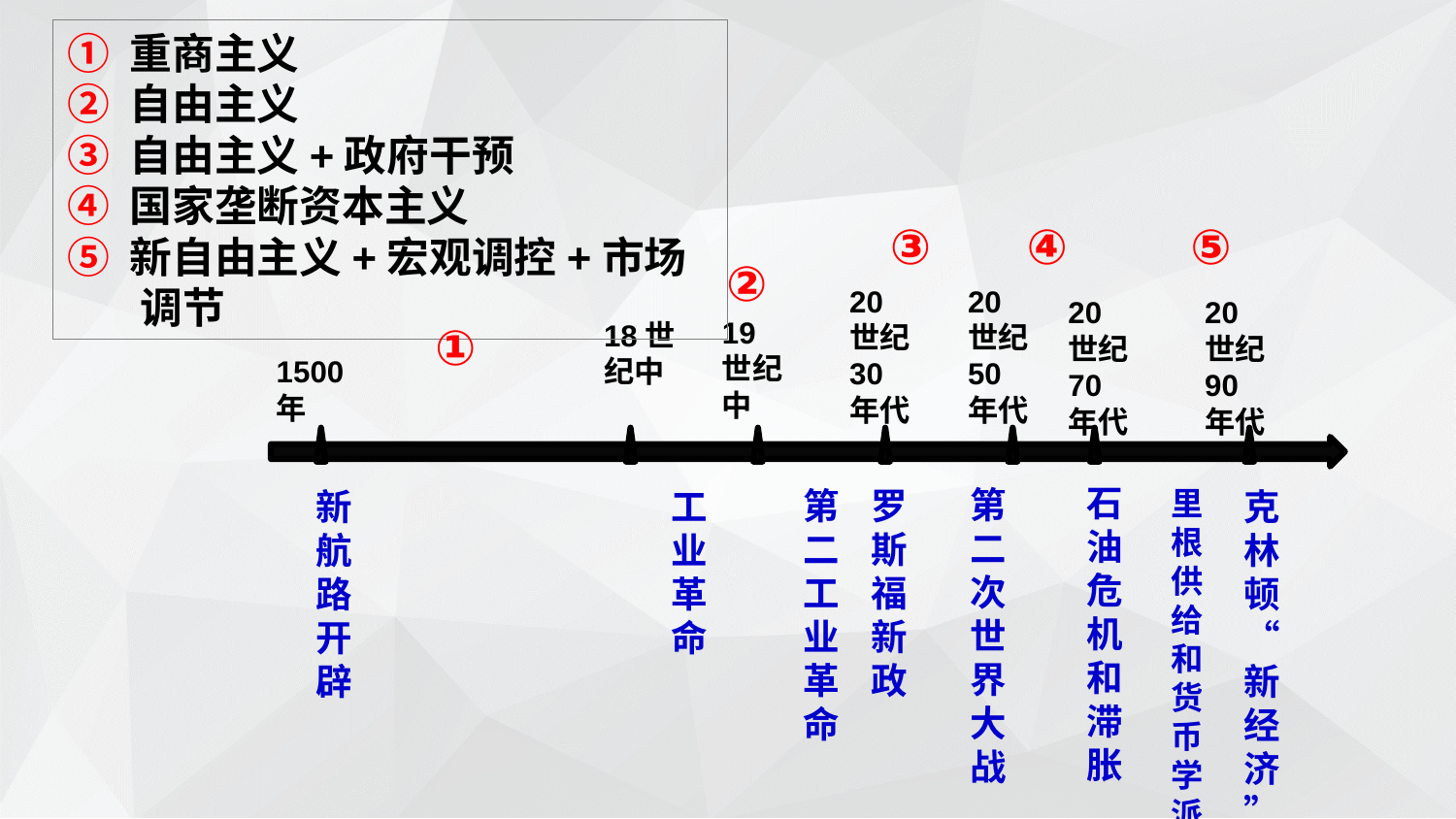

① 重商主义
② 自由主义
③ 自由主义+政府干预
④ 国家垄断资本主义
⑤ 新自由主义+宏观调控+市场调节
③
④
⑤
②
20世纪30年代
20世纪50年代
20世纪70年代
20世纪90年代
19世纪中
①
18世纪中
1500年

新航路开辟
工业革命
罗斯福新政
第二次世界大战
石油危机和滞胀
里根供给和货币学派
克林顿 “新经济”
第二工业革命